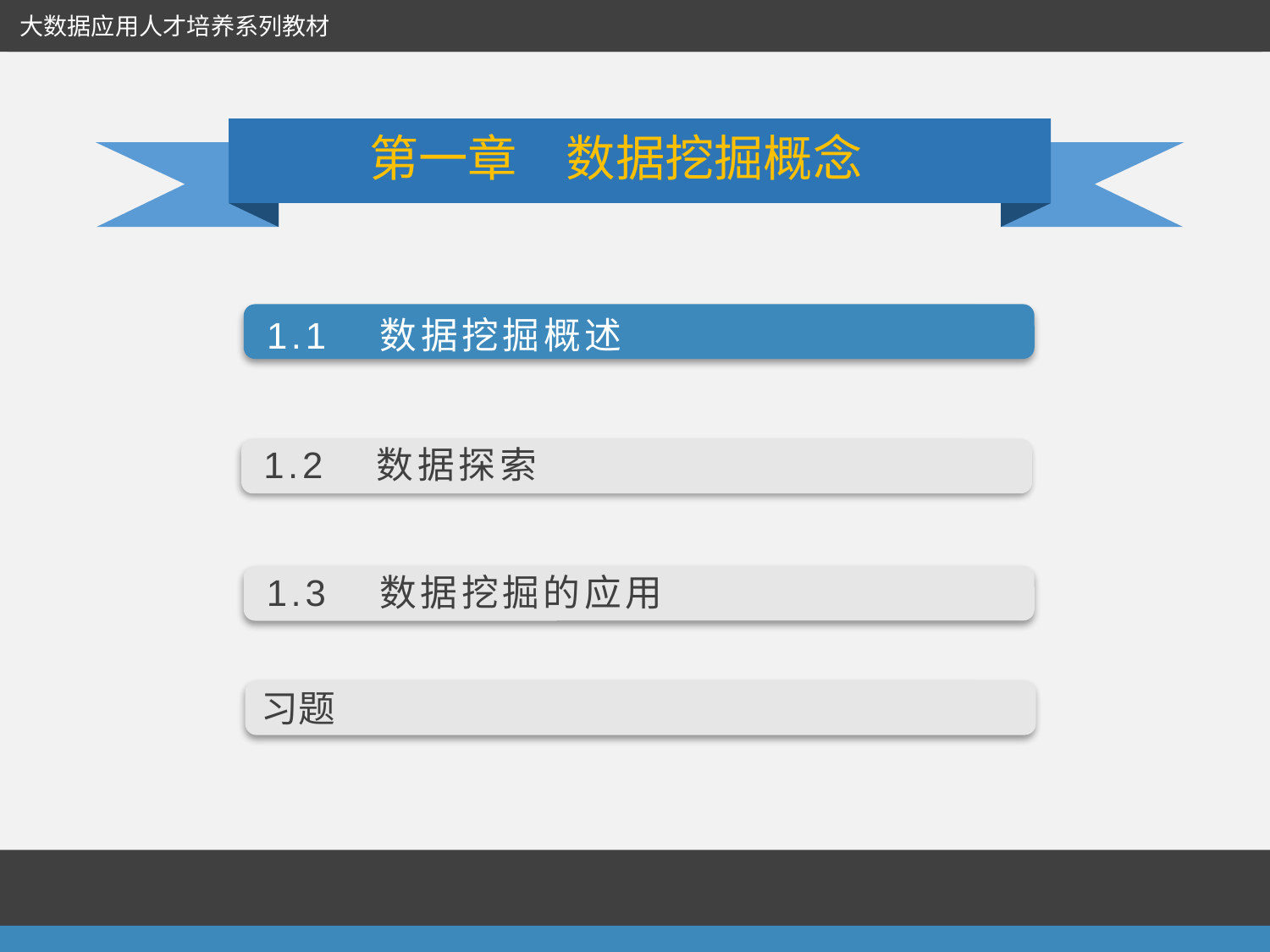

大数据应用人才培养系列教材

第一章　数据挖掘概念

1.1　数据挖掘概述
1.2　数据探索

1.3　数据挖掘的应用

习题